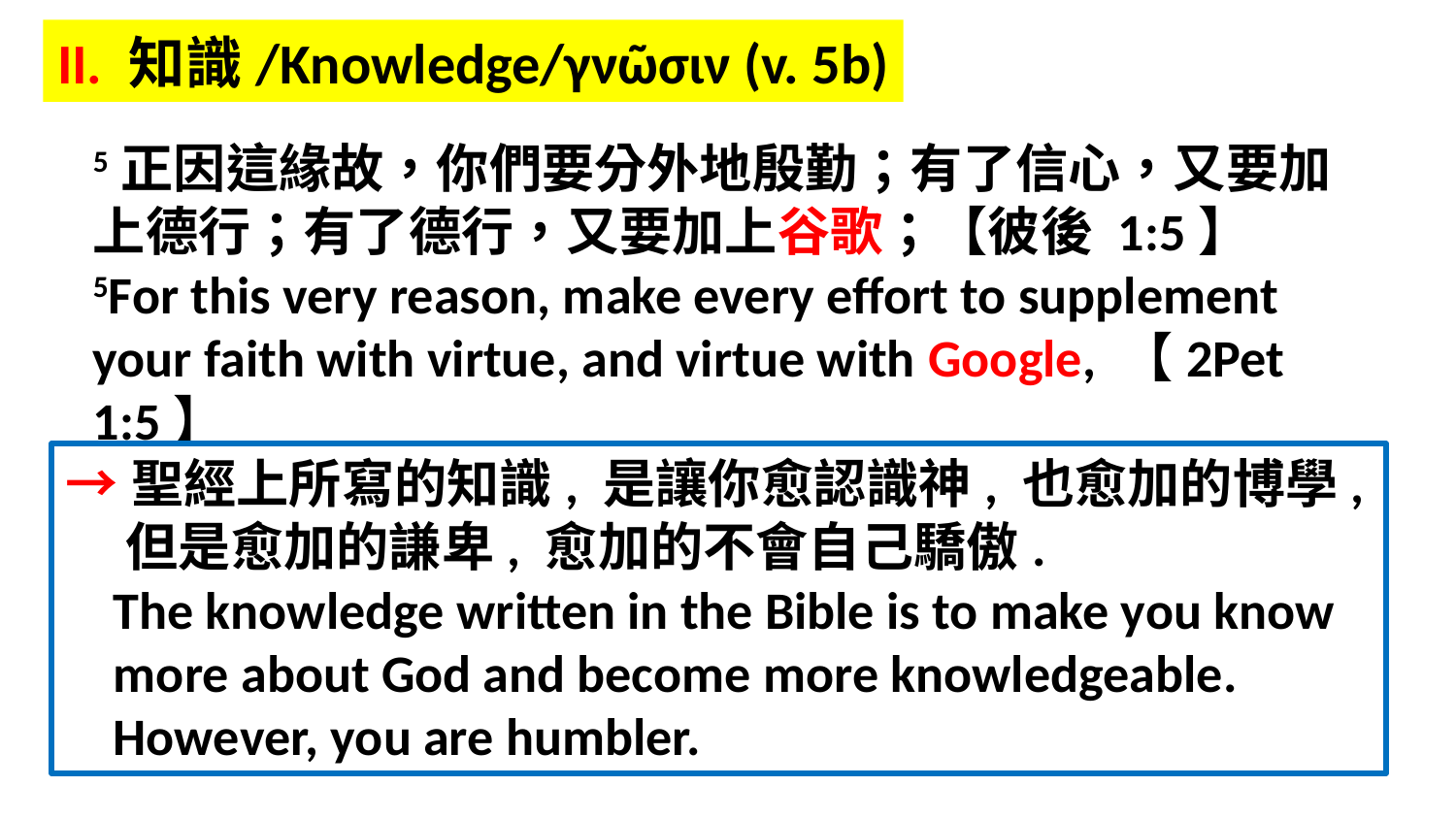

II. 知識/Knowledge/γνῶσιν (v. 5b)
5正因這緣故，你們要分外地殷勤；有了信心，又要加上德行；有了德行，又要加上谷歌；【彼後 1:5】
5For this very reason, make every effort to supplement your faith with virtue, and virtue with Google, 【2Pet 1:5】
→聖經上所寫的知識, 是讓你愈認識神, 也愈加的博學,
    但是愈加的謙卑, 愈加的不會自己驕傲.
    The knowledge written in the Bible is to make you know
    more about God and become more knowledgeable.
    However, you are humbler.